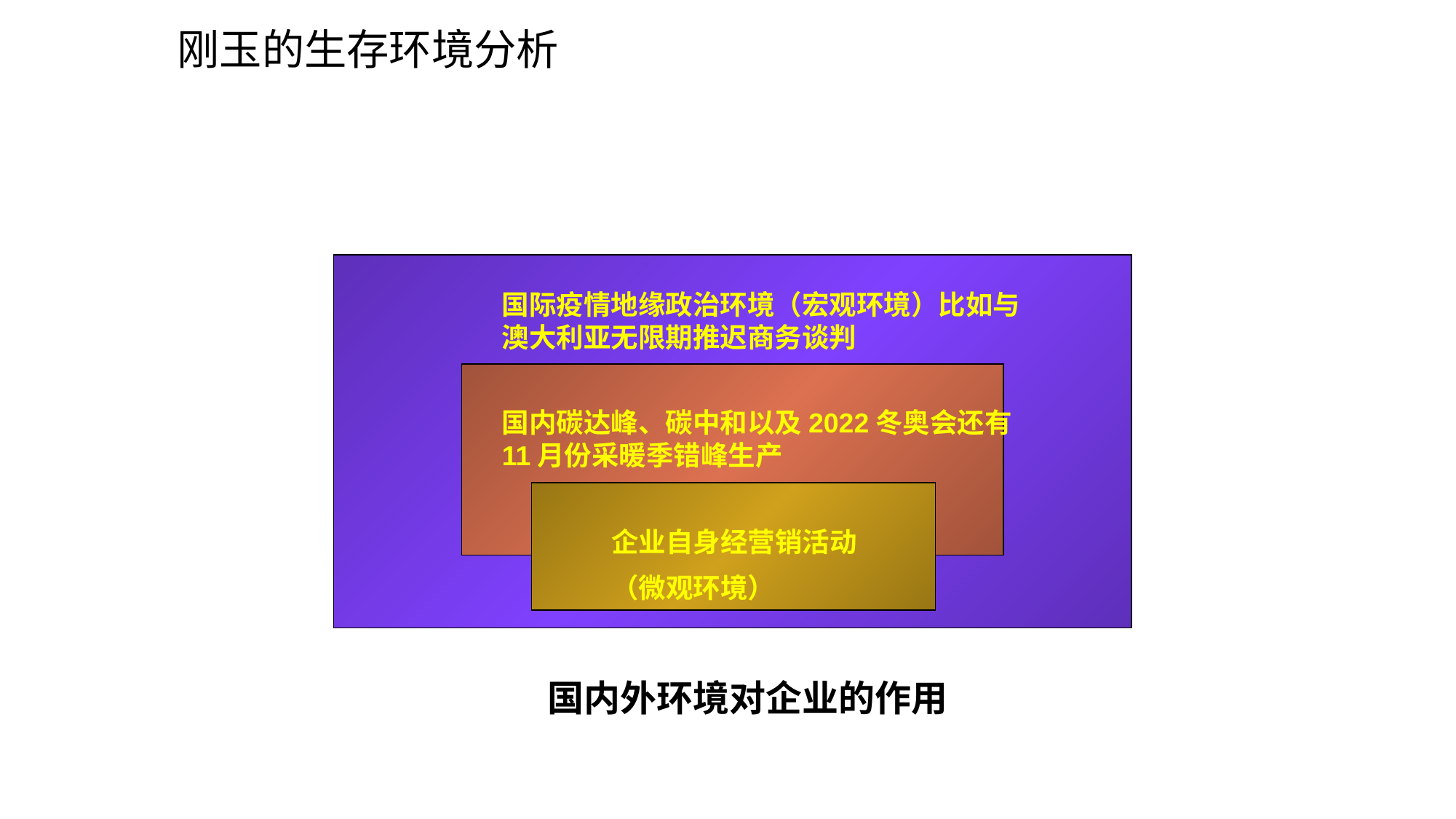

# 刚玉的生存环境分析

国际疫情地缘政治环境（宏观环境）比如与澳大利亚无限期推迟商务谈判

国内碳达峰、碳中和以及2022冬奥会还有11月份采暖季错峰生产

企业自身经营销活动
（微观环境）

国内外环境对企业的作用